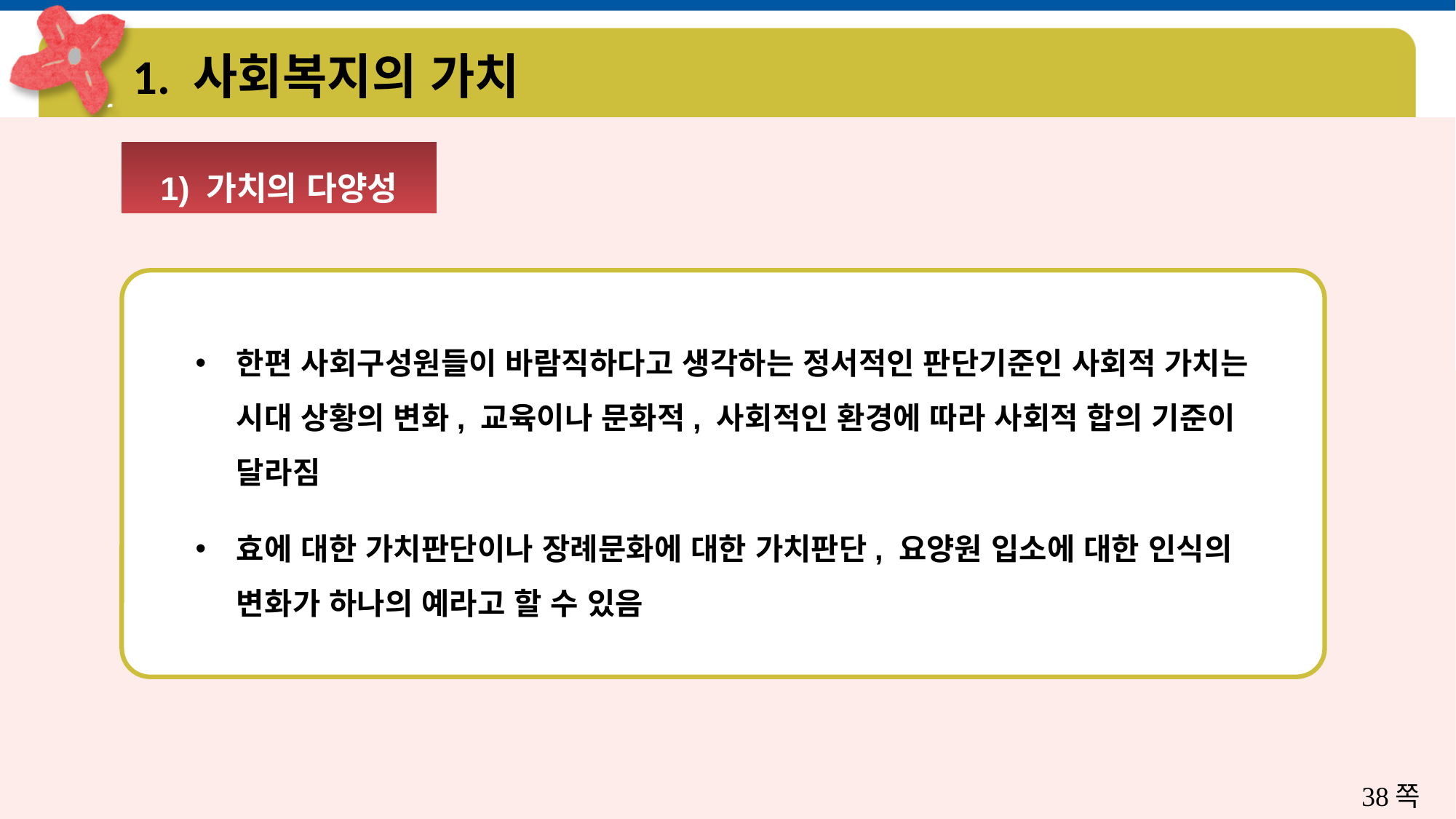

# 1. 사회복지의 가치

1) 가치의 다양성
한편 사회구성원들이 바람직하다고 생각하는 정서적인 판단기준인 사회적 가치는 시대 상황의 변화, 교육이나 문화적, 사회적인 환경에 따라 사회적 합의 기준이 달라짐

효에 대한 가치판단이나 장례문화에 대한 가치판단, 요양원 입소에 대한 인식의 변화가 하나의 예라고 할 수 있음
38쪽